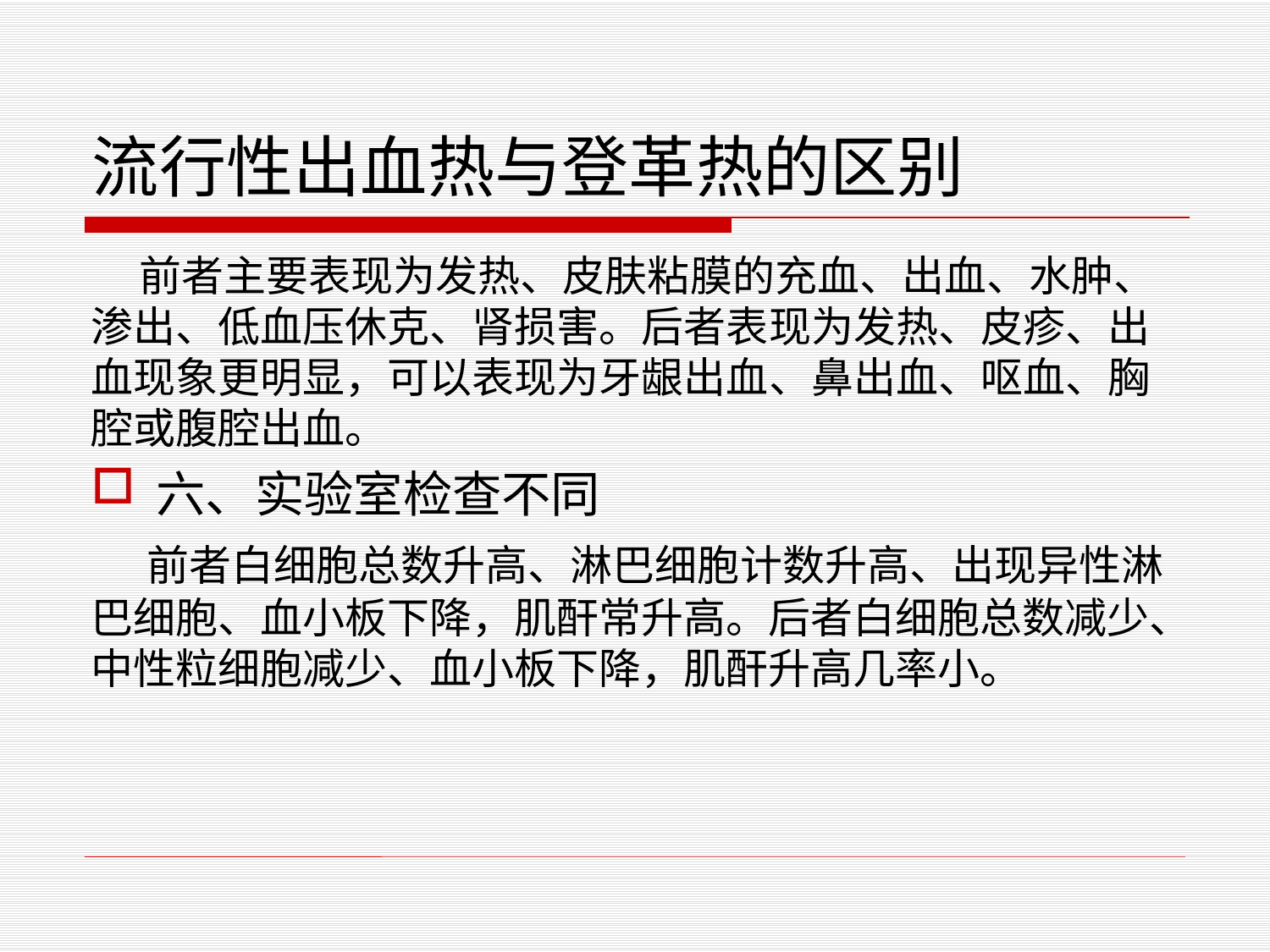

# 流行性出血热与登革热的区别
    前者主要表现为发热、皮肤粘膜的充血、出血、水肿、渗出、低血压休克、肾损害。后者表现为发热、皮疹、出血现象更明显，可以表现为牙龈出血、鼻出血、呕血、胸腔或腹腔出血。
六、实验室检查不同
    前者白细胞总数升高、淋巴细胞计数升高、出现异性淋巴细胞、血小板下降，肌酐常升高。后者白细胞总数减少、中性粒细胞减少、血小板下降，肌酐升高几率小。